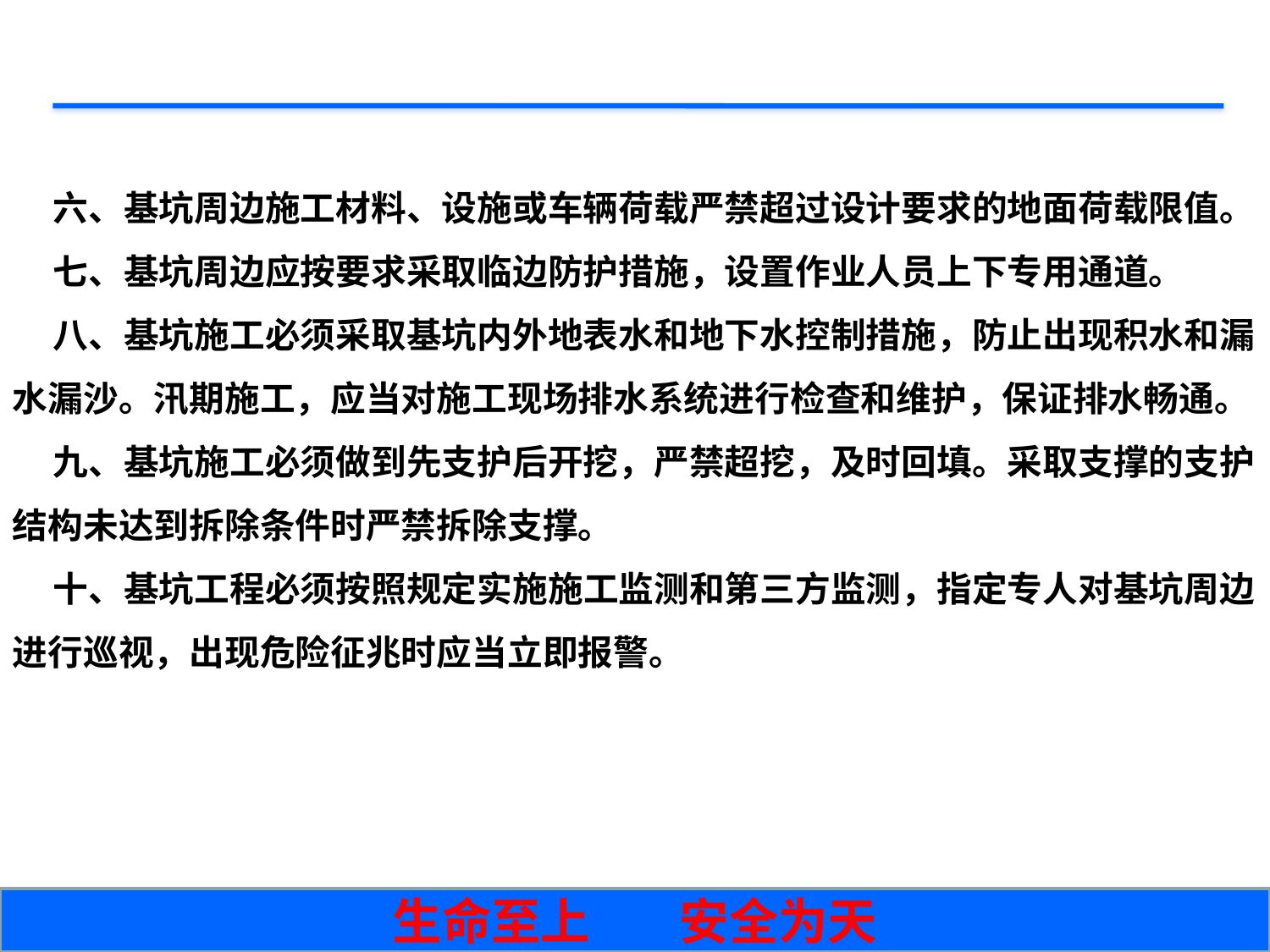

六、基坑周边施工材料、设施或车辆荷载严禁超过设计要求的地面荷载限值。
    七、基坑周边应按要求采取临边防护措施，设置作业人员上下专用通道。
    八、基坑施工必须采取基坑内外地表水和地下水控制措施，防止出现积水和漏水漏沙。汛期施工，应当对施工现场排水系统进行检查和维护，保证排水畅通。
    九、基坑施工必须做到先支护后开挖，严禁超挖，及时回填。采取支撑的支护结构未达到拆除条件时严禁拆除支撑。
    十、基坑工程必须按照规定实施施工监测和第三方监测，指定专人对基坑周边进行巡视，出现危险征兆时应当立即报警。